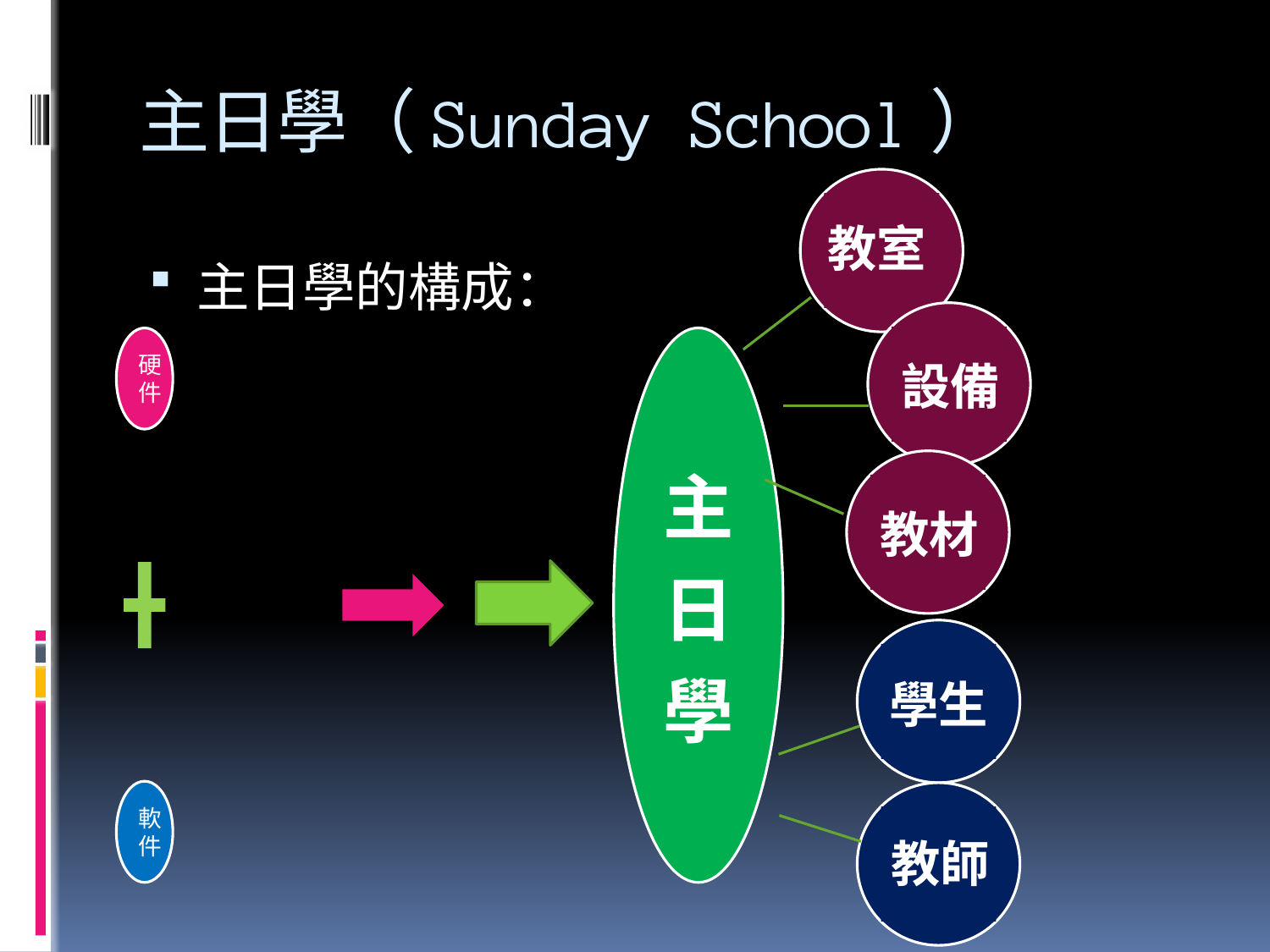

# 主日學（Sunday School）

教室
主日學的構成：

硬件
軟件
主日學
設備

教材

學生

教師